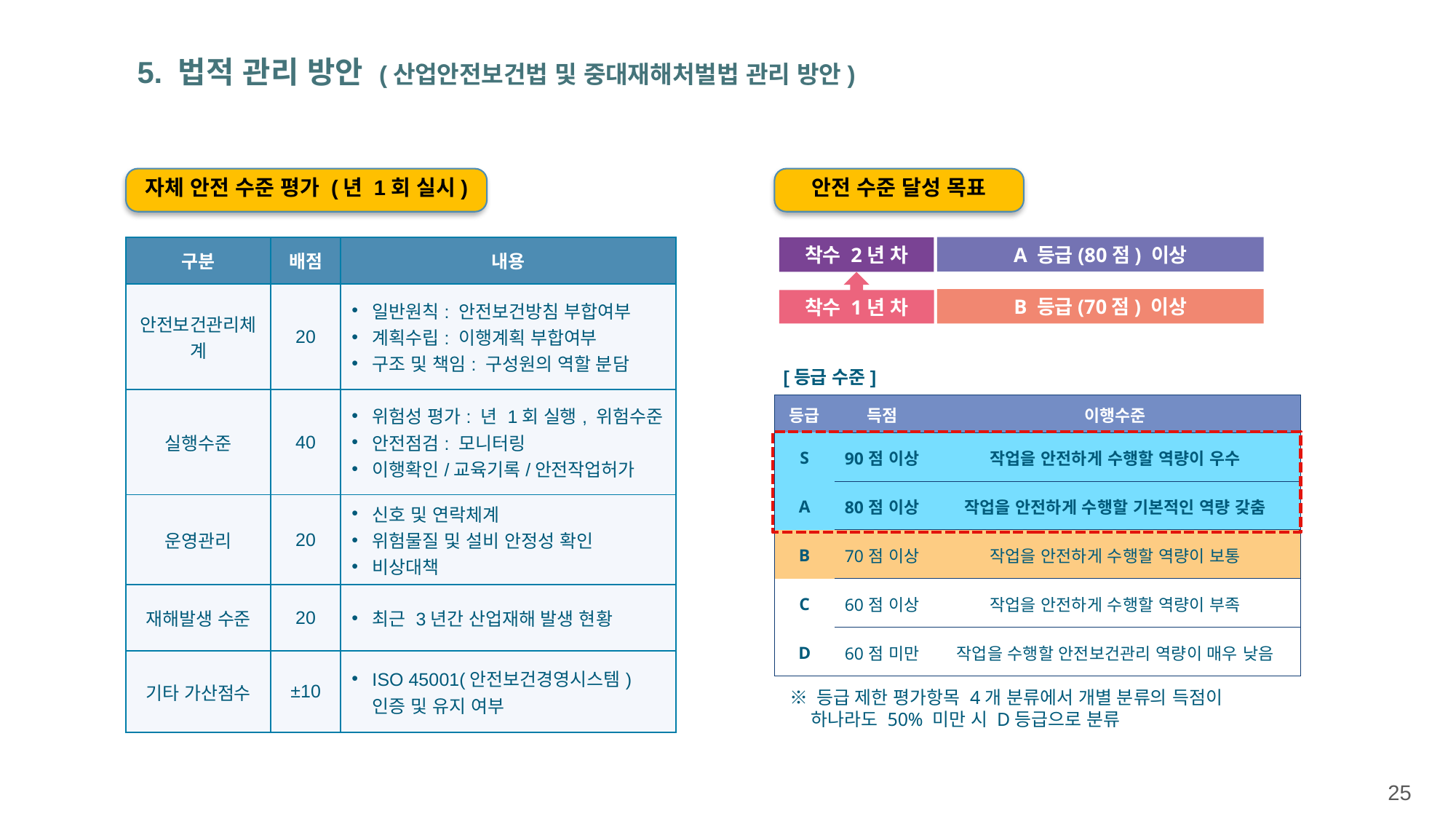

# 5. 법적 관리 방안 (산업안전보건법 및 중대재해처벌법 관리 방안)
자체 안전 수준 평가 (년 1회 실시)
안전 수준 달성 목표
A 등급(80점) 이상
| 구분 | 배점 | 내용 |
| --- | --- | --- |
| 안전보건관리체계 | 20 | 일반원칙: 안전보건방침 부합여부 계획수립: 이행계획 부합여부 구조 및 책임: 구성원의 역할 분담 |
| 실행수준 | 40 | 위험성 평가: 년 1회 실행, 위험수준 안전점검: 모니터링 이행확인/교육기록/안전작업허가 |
| 운영관리 | 20 | 신호 및 연락체계 위험물질 및 설비 안정성 확인 비상대책 |
| 재해발생 수준 | 20 | 최근 3년간 산업재해 발생 현황 |
| 기타 가산점수 | ±10 | ISO 45001(안전보건경영시스템) 인증 및 유지 여부 |
착수 2년 차
착수 1년 차
B 등급(70점) 이상
[등급 수준]
| 등급 | 득점 | 이행수준 |
| --- | --- | --- |
| S | 90점 이상 | 작업을 안전하게 수행할 역량이 우수 |
| A | 80점 이상 | 작업을 안전하게 수행할 기본적인 역량 갖춤 |
| B | 70점 이상 | 작업을 안전하게 수행할 역량이 보통 |
| C | 60점 이상 | 작업을 안전하게 수행할 역량이 부족 |
| D | 60점 미만 | 작업을 수행할 안전보건관리 역량이 매우 낮음 |

※ 등급 제한 평가항목 4개 분류에서 개별 분류의 득점이 하나라도 50% 미만 시 D등급으로 분류
25